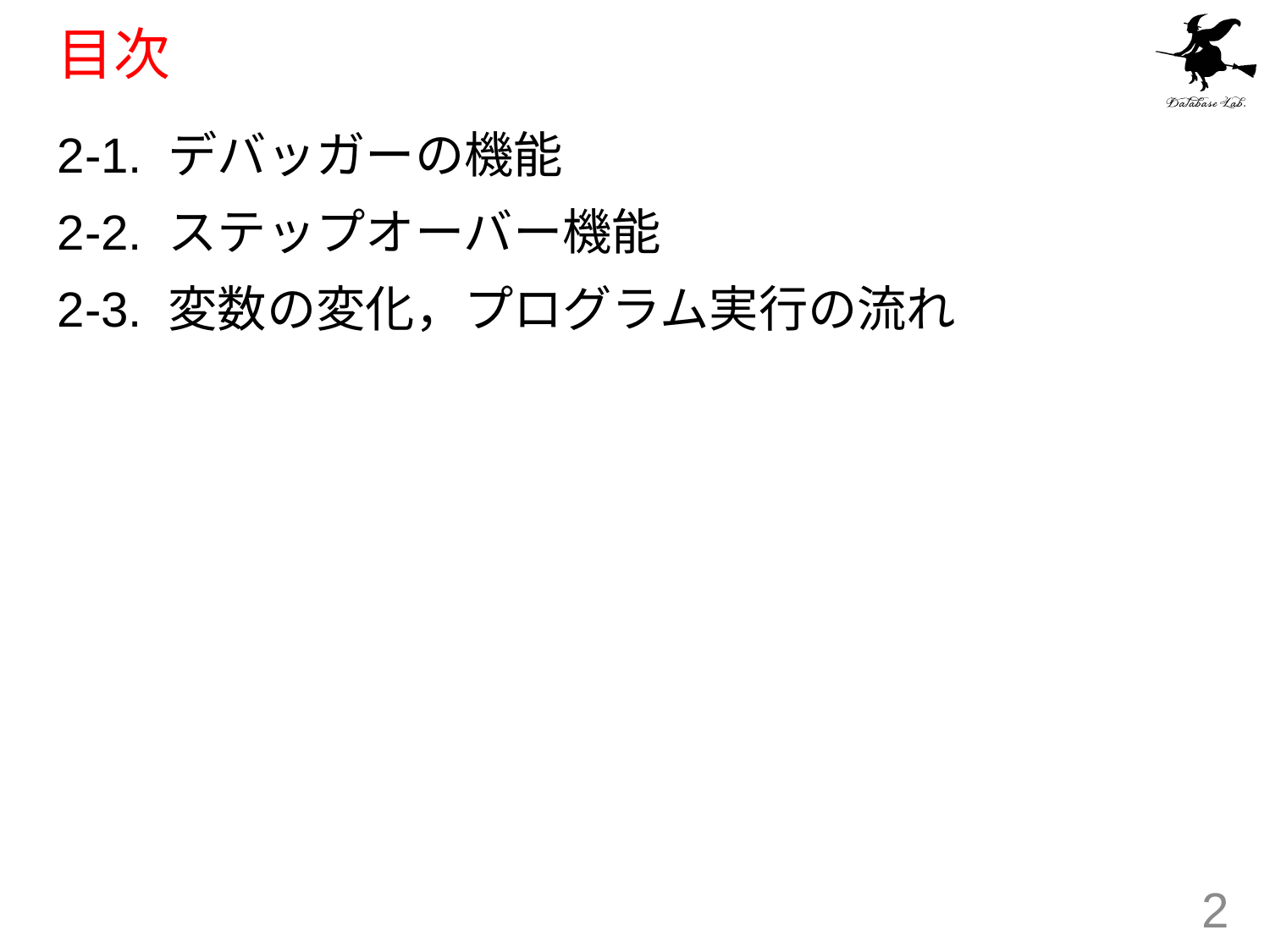

# 目次
2-1. デバッガーの機能
2-2. ステップオーバー機能
2-3. 変数の変化，プログラム実行の流れ
2